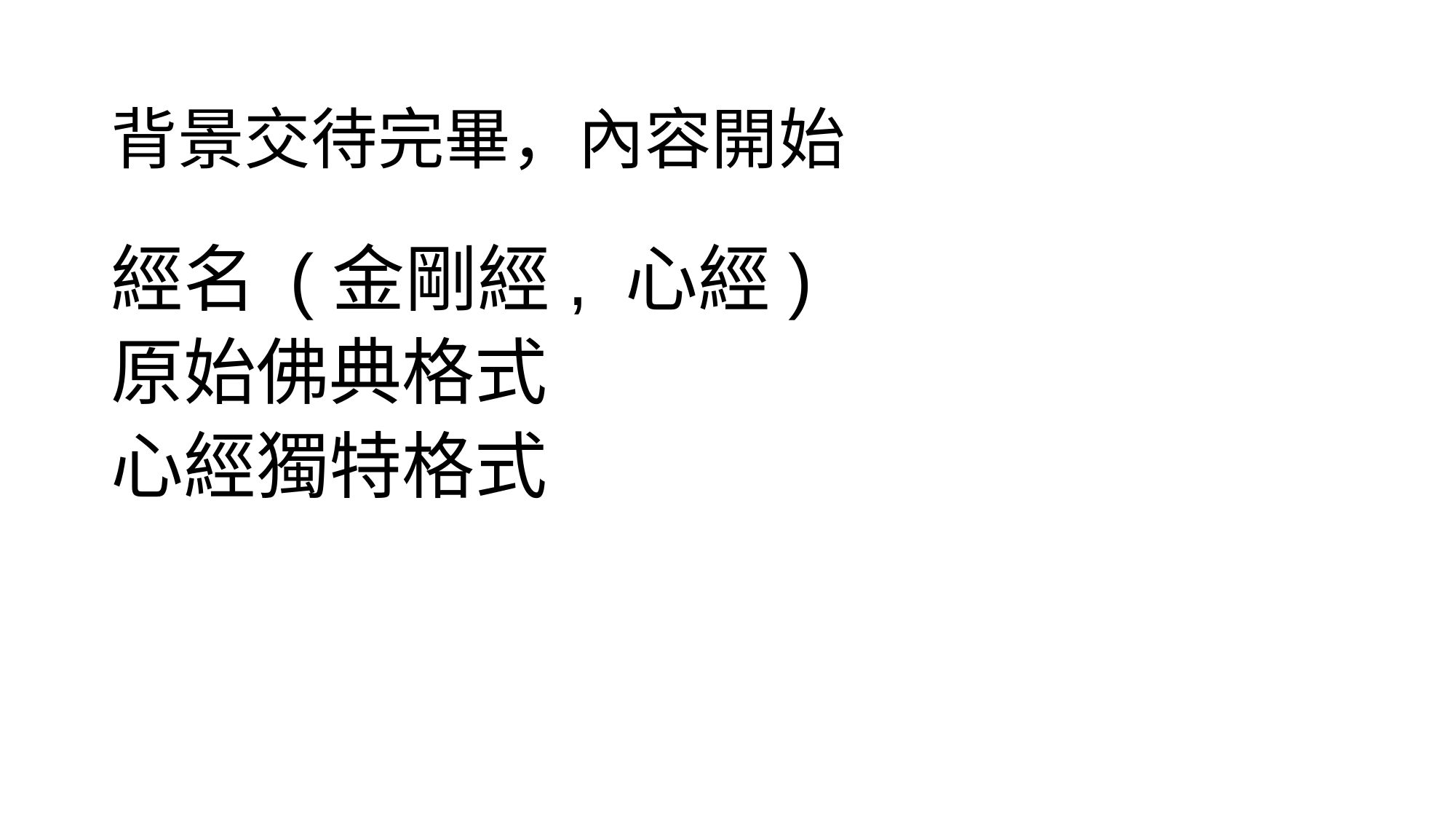

# 背景交待完畢，內容開始
經名 (金剛經, 心經)
原始佛典格式
心經獨特格式